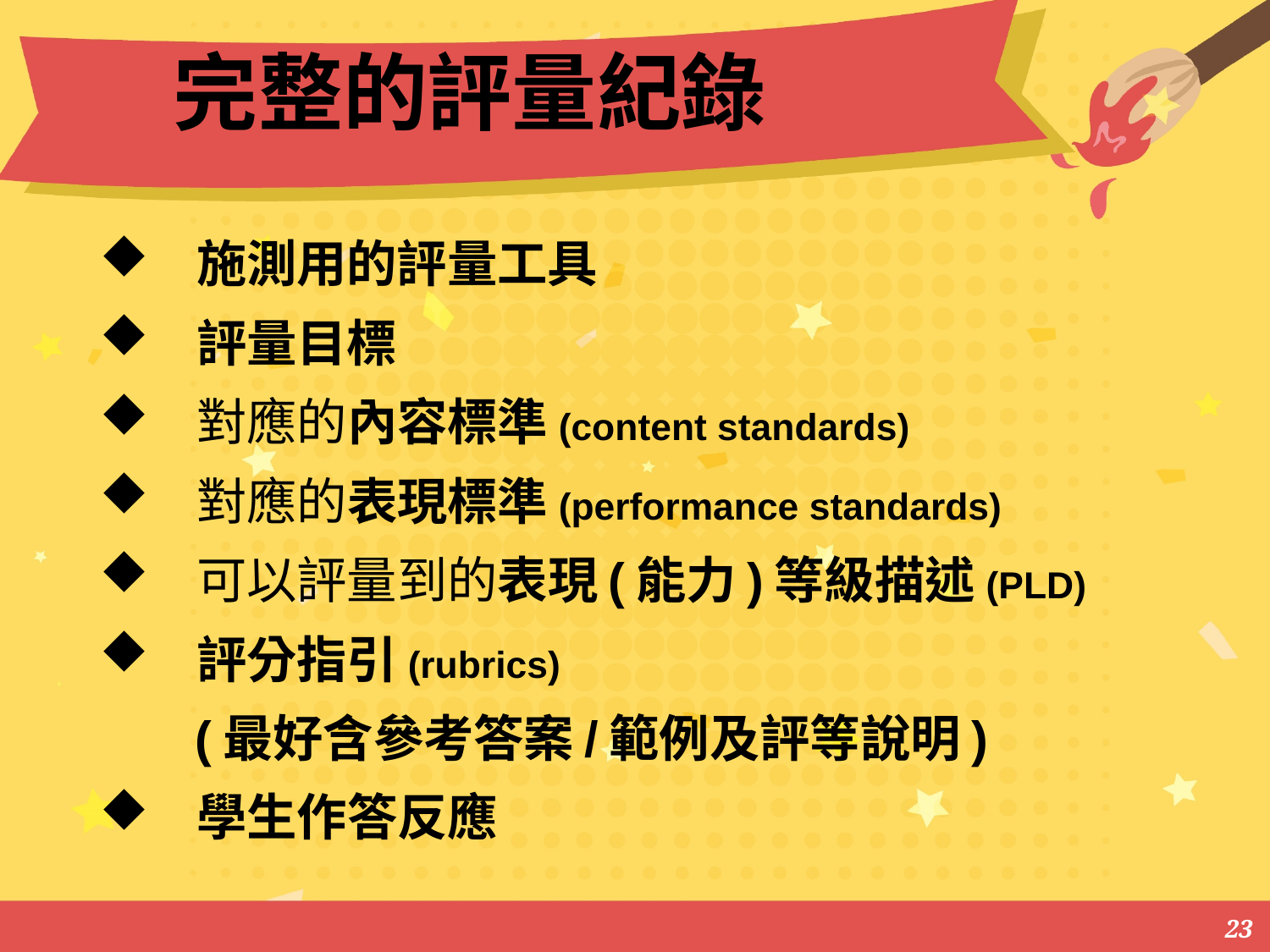

# 完整的評量紀錄
施測用的評量工具
評量目標
對應的內容標準(content standards)
對應的表現標準(performance standards)
可以評量到的表現(能力)等級描述(PLD)
評分指引(rubrics)
        (最好含參考答案/範例及評等說明)
學生作答反應
23